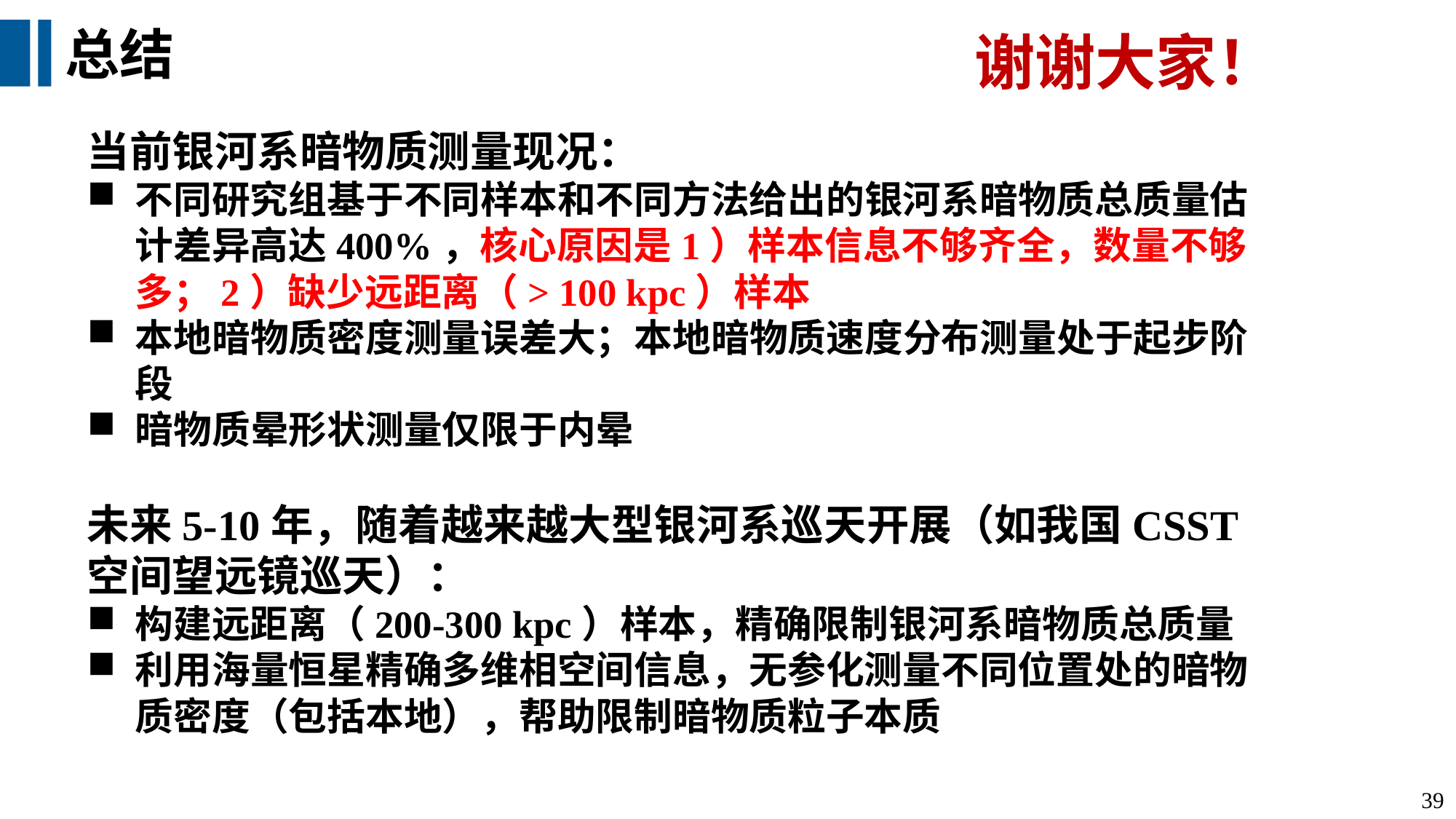

总结
谢谢大家！

当前银河系暗物质测量现况：
不同研究组基于不同样本和不同方法给出的银河系暗物质总质量估计差异高达400%，核心原因是1）样本信息不够齐全，数量不够多；2）缺少远距离（> 100 kpc）样本
本地暗物质密度测量误差大；本地暗物质速度分布测量处于起步阶段
暗物质晕形状测量仅限于内晕

未来5-10年，随着越来越大型银河系巡天开展（如我国CSST空间望远镜巡天）：
构建远距离（200-300 kpc）样本，精确限制银河系暗物质总质量
利用海量恒星精确多维相空间信息，无参化测量不同位置处的暗物质密度（包括本地），帮助限制暗物质粒子本质
39